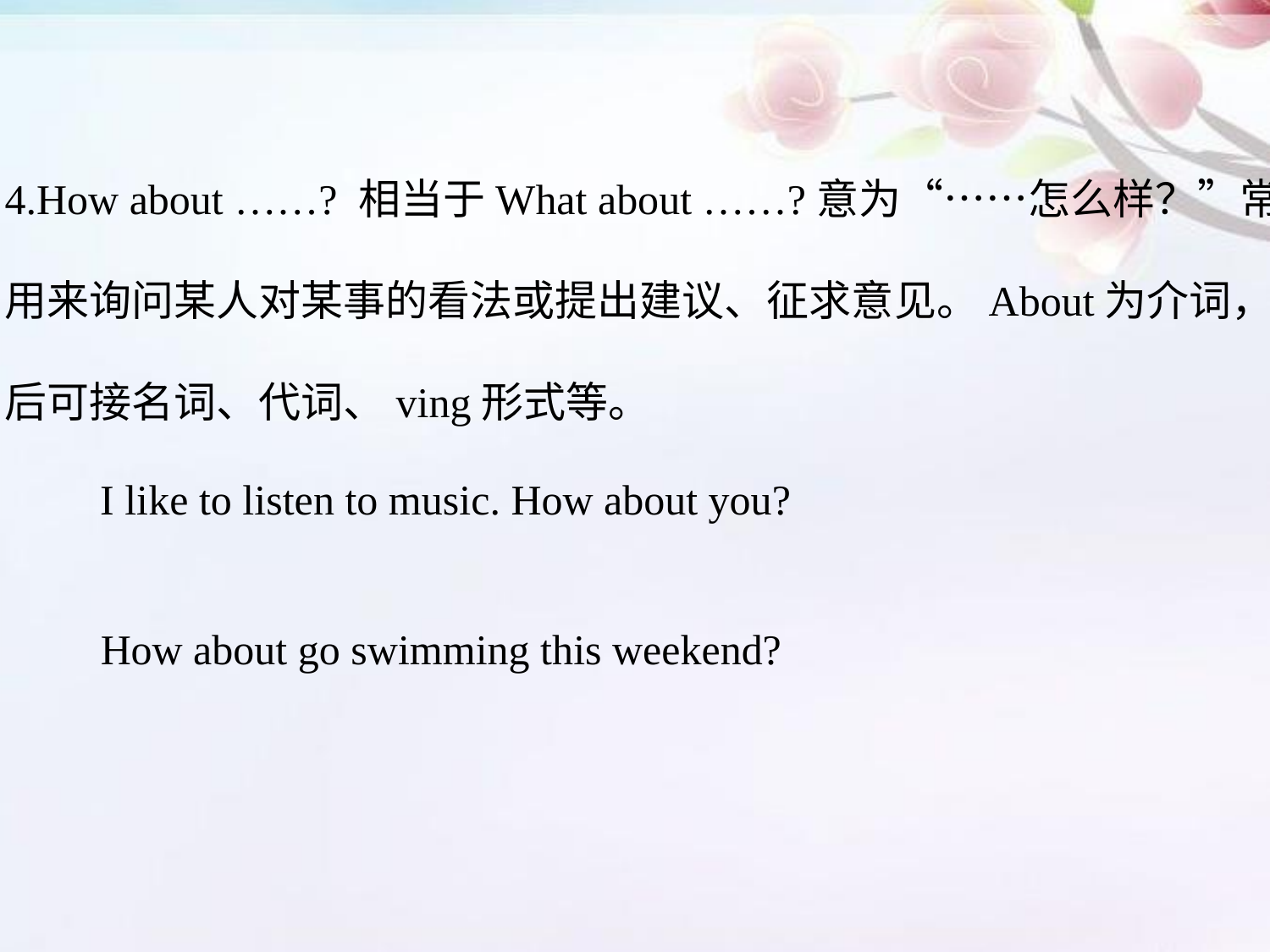

4.How about ……? 相当于What about ……?意为“……怎么样？”常

用来询问某人对某事的看法或提出建议、征求意见。About为介词，

后可接名词、代词、ving形式等。
I like to listen to music. How about you?
How about go swimming this weekend?